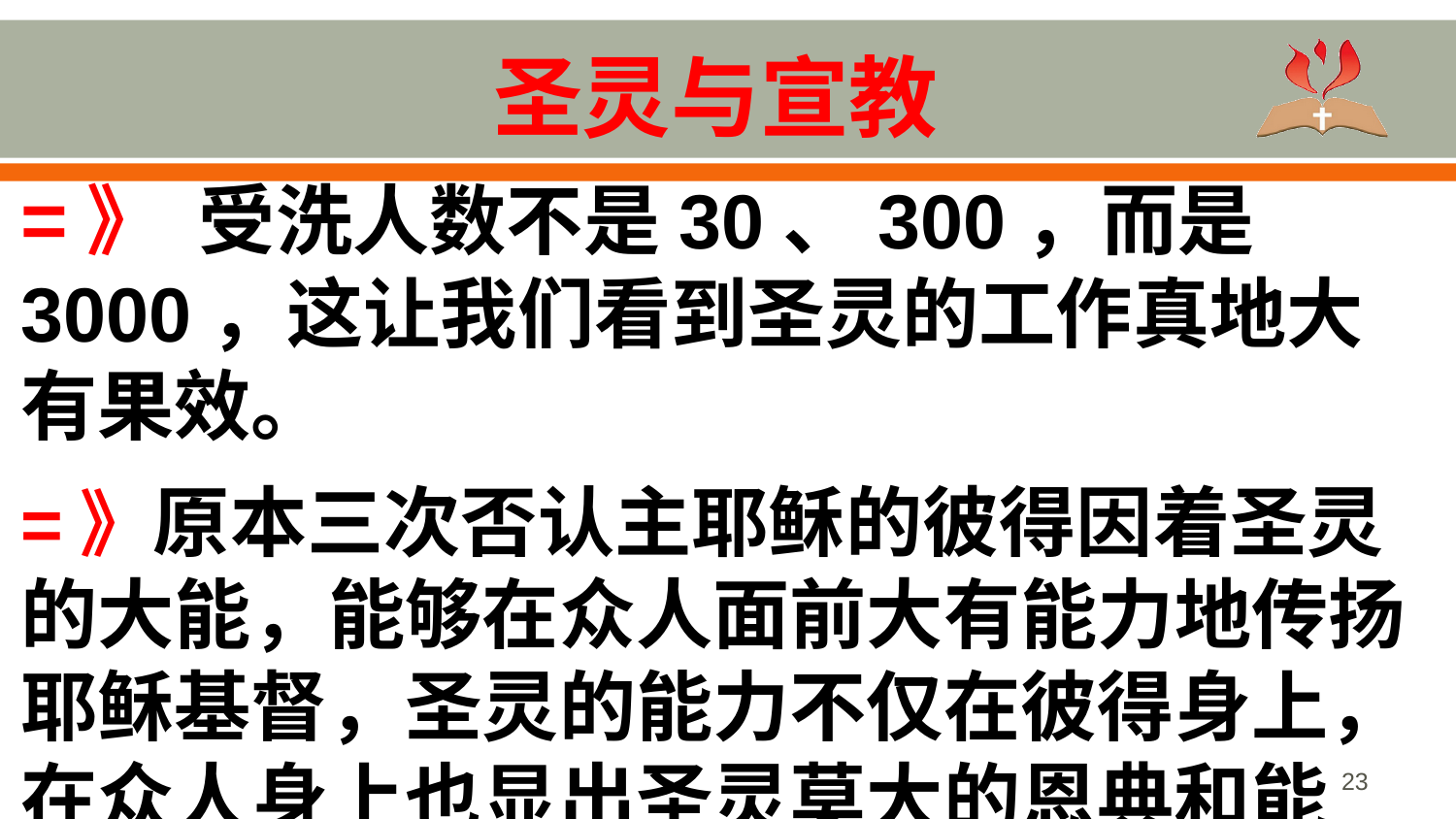

# 圣灵与宣教
=》  受洗人数不是30、300，而是3000，这让我们看到圣灵的工作真地大有果效。
=》原本三次否认主耶稣的彼得因着圣灵的大能，能够在众人面前大有能力地传扬耶稣基督，圣灵的能力不仅在彼得身上，在众人身上也显出圣灵莫大的恩典和能力。
23